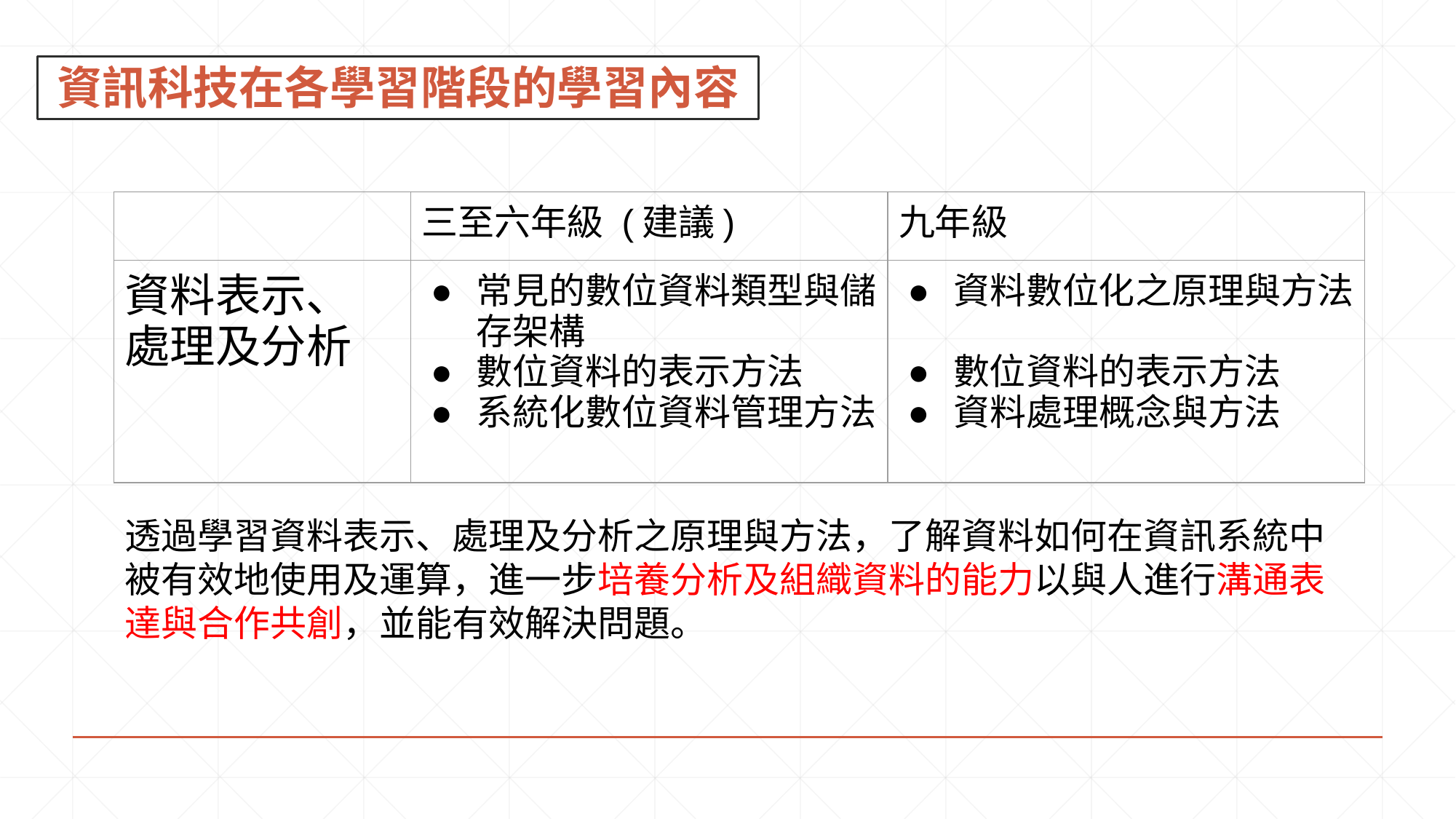

資訊科技在各學習階段的學習內容
|  | 三至六年級 (建議) | 九年級 |
| --- | --- | --- |
| 資料表示、 處理及分析 | 常見的數位資料類型與儲存架構 數位資料的表示方法 系統化數位資料管理方法 | 資料數位化之原理與方法 數位資料的表示方法 資料處理概念與方法 |
透過學習資料表示、處理及分析之原理與方法，了解資料如何在資訊系統中被有效地使用及運算，進一步培養分析及組織資料的能力以與人進行溝通表達與合作共創，並能有效解決問題。